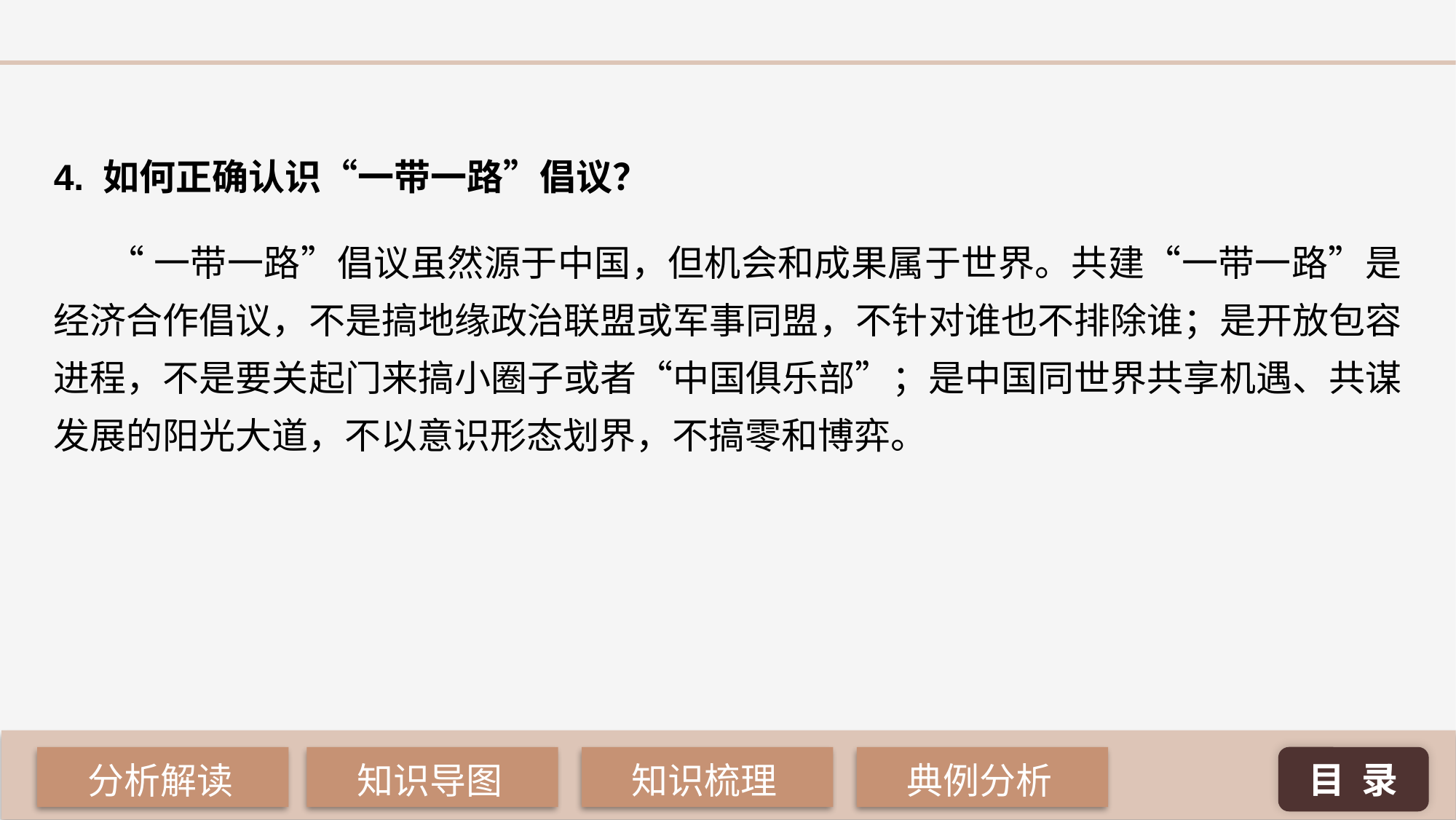

4. 如何正确认识“一带一路”倡议？
“一带一路”倡议虽然源于中国，但机会和成果属于世界。共建“一带一路”是经济合作倡议，不是搞地缘政治联盟或军事同盟，不针对谁也不排除谁；是开放包容进程，不是要关起门来搞小圈子或者“中国俱乐部”；是中国同世界共享机遇、共谋发展的阳光大道，不以意识形态划界，不搞零和博弈。